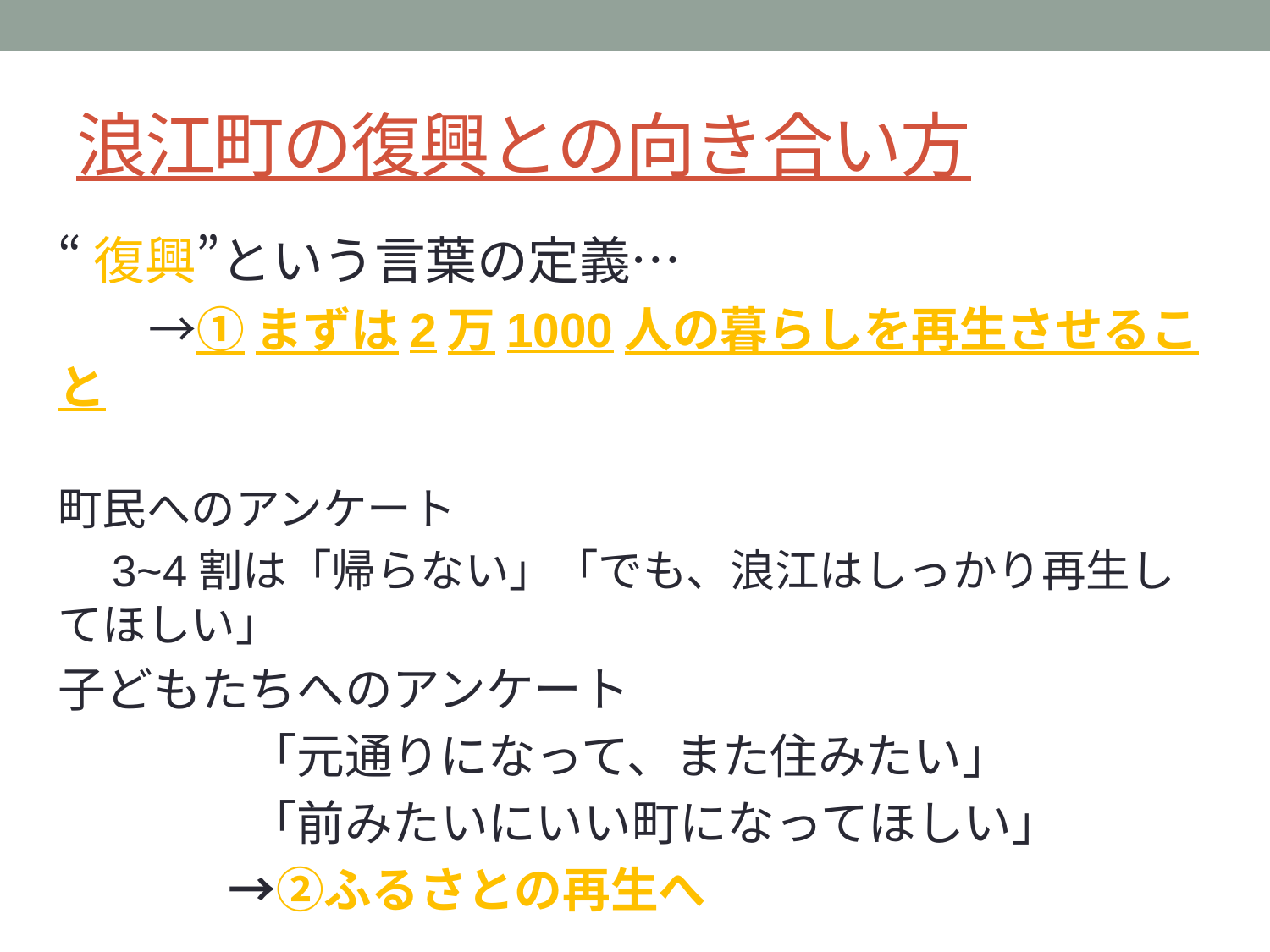

# 浪江町の復興との向き合い方
“復興”という言葉の定義…
          →①まずは2万1000人の暮らしを再生させること

町民へのアンケート
　3~4割は「帰らない」「でも、浪江はしっかり再生してほしい」
子どもたちへのアンケート
　　　　「元通りになって、また住みたい」
　　　　「前みたいにいい町になってほしい」
　　　　　→②ふるさとの再生へ